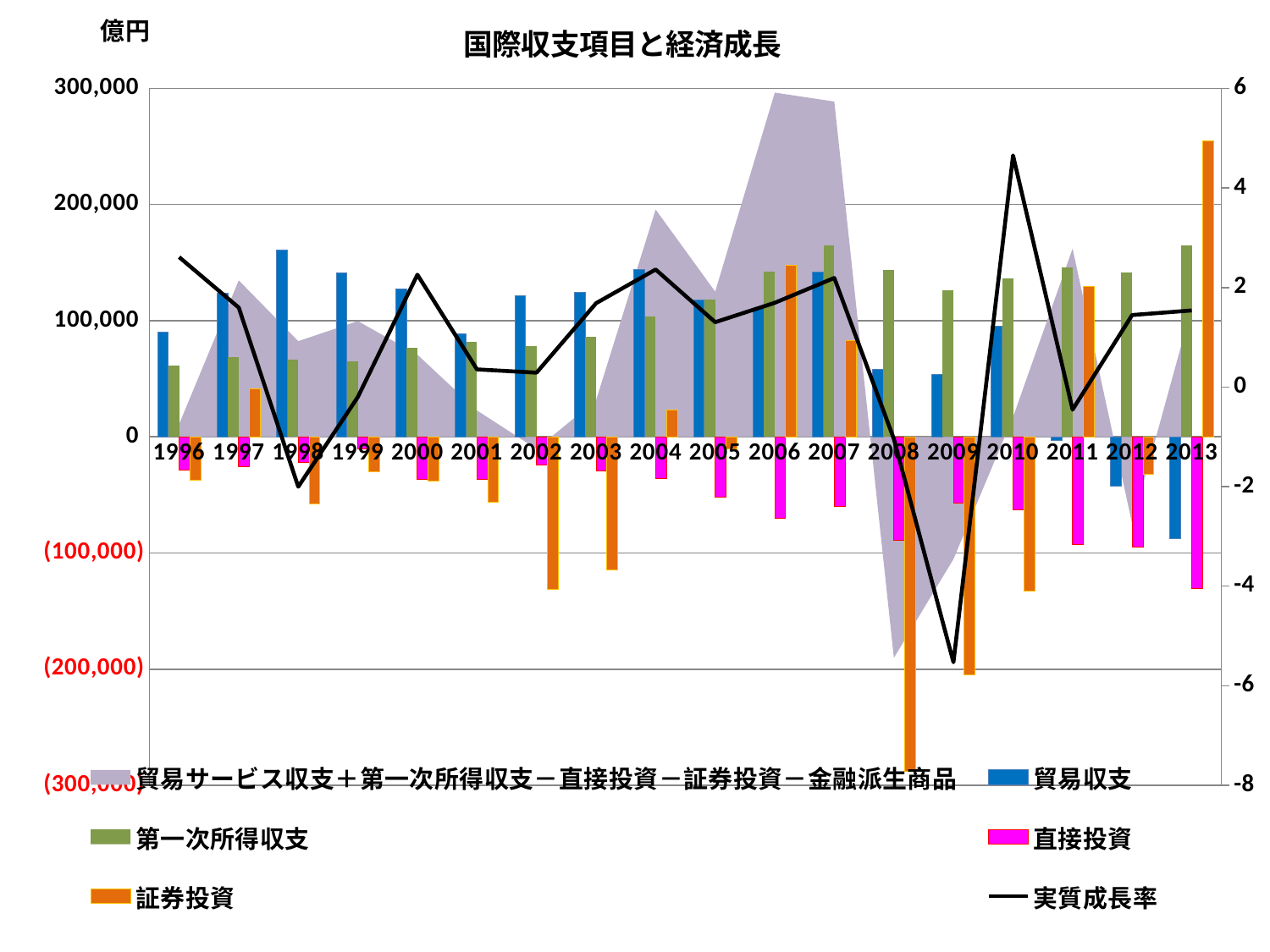

### Chart: 国際収支項目と経済成長

| Category | 貿易サービス収支＋第一次所得収支－直接投資－証券投資－金融派生商品 | 貿易収支 | 第一次所得収支 | 直接投資 | 証券投資 | 実質成長率 |
|---|---|---|---|---|---|---|
| 1996 | 10977.0 | 90346.0 | 61544.0 | -28648.0 | -37082.0 | 2.61 |
| 1997 | 134739.0 | 123709.0 | 68733.0 | -25910.0 | 41402.0 | 1.596 |
| 1998 | 82350.0 | 160782.0 | 66146.0 | -22141.0 | -57989.0 | -2.003 |
| 1999 | 99672.0 | 141370.0 | 64953.0 | -10604.0 | -30022.0 | -0.199 |
| 2000 | 70752.0 | 126983.0 | 76914.0 | -36900.0 | -38470.0 | 2.257 |
| 2001 | 22690.0 | 88469.0 | 82009.0 | -37001.0 | -56291.0 | 0.355 |
| 2002 | -10392.0 | 121211.0 | 78105.0 | -24331.0 | -131486.0 | 0.29 |
| 2003 | 31651.0 | 124631.0 | 86398.0 | -29643.0 | -114731.0 | 1.685 |
| 2004 | 195653.0 | 144235.0 | 103488.0 | -35789.0 | 23403.0 | 2.361 |
| 2005 | 125007.0 | 117712.0 | 118503.0 | -51703.0 | -10700.0 | 1.303 |
| 2006 | 296342.0 | 110701.0 | 142277.0 | -70191.0 | 147961.0 | 1.693 |
| 2007 | 288632.0 | 141873.0 | 164818.0 | -60203.0 | 82515.0 | 2.192 |
| 2008 | -190247.0 | 58031.0 | 143402.0 | -89243.0 | -287867.0 | -1.042 |
| 2009 | -105299.0 | 53876.0 | 126312.0 | -57294.0 | -205053.0 | -5.527 |
| 2010 | 17077.0 | 95160.0 | 136173.0 | -62511.0 | -132493.0 | 4.652 |
| 2011 | 162053.0 | -3302.0 | 146210.0 | -93101.0 | 129255.0 | -0.453 |
| 2012 | -74836.0 | -42719.0 | 141322.0 | -94999.0 | -32215.0 | 1.447 |
| 2013 | 111319.0 | -87734.0 | 164755.0 | -130237.0 | 254838.0 | 1.539 |